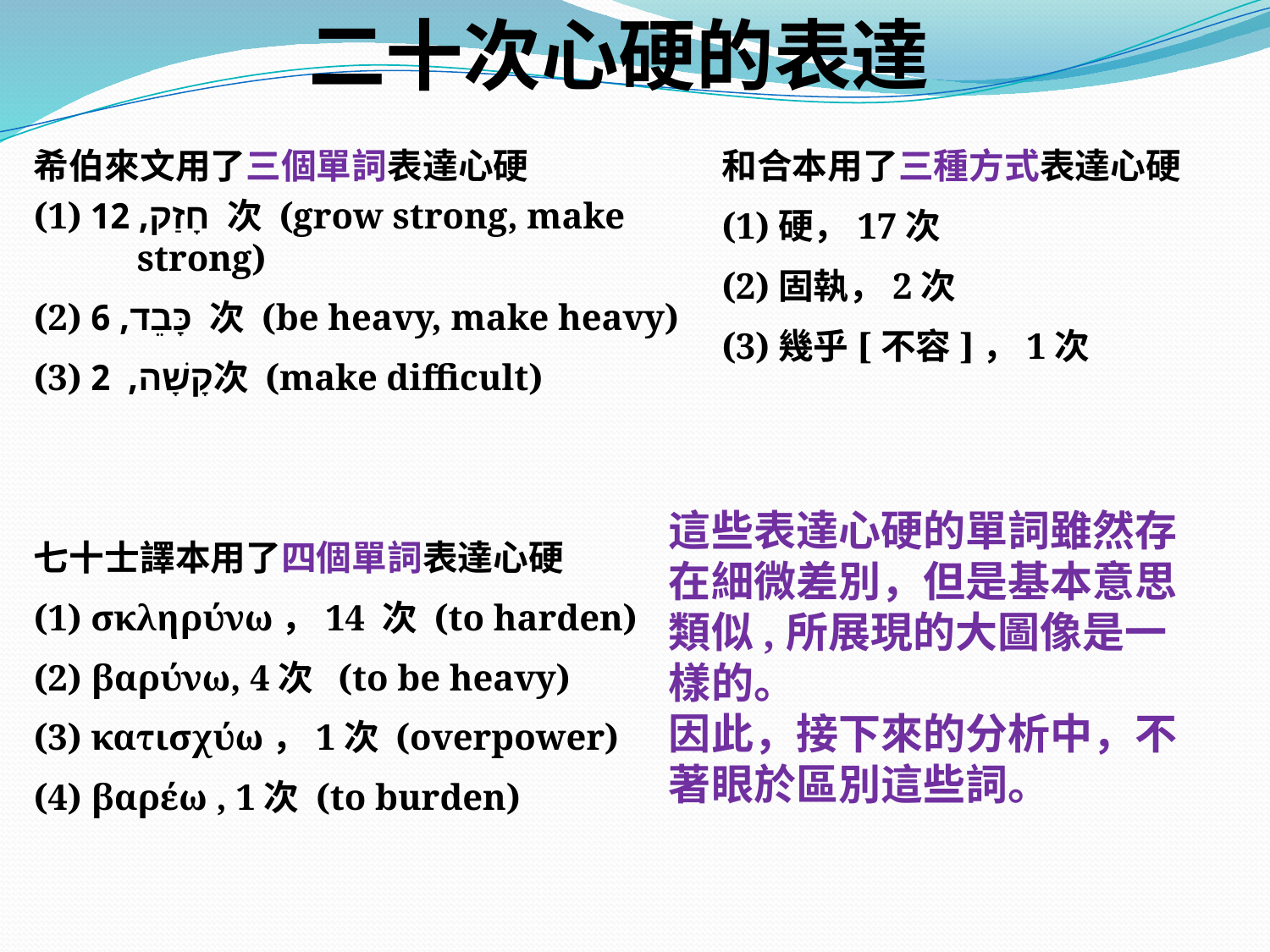

# 二十次心硬的表達
希伯來文用了三個單詞表達心硬
(1) חָזַק, 12 次 (grow strong, make strong)
(2) כָּבֵד, 6 次 (be heavy, make heavy)
(3) קָשָׁה, 2次 (make difficult)

七十士譯本用了四個單詞表達心硬
(1) σκληρύνω，14 次 (to harden)
(2) βαρύνω, 4次  (to be heavy)
(3) κατισχύω，1次 (overpower)
(4) βαρέω , 1次 (to burden)
和合本用了三種方式表達心硬
(1)硬，17次
(2)固執，2次
(3)幾乎[不容]，1次
這些表達心硬的單詞雖然存在細微差別，但是基本意思類似,所展現的大圖像是一樣的。
因此，接下來的分析中，不著眼於區別這些詞。